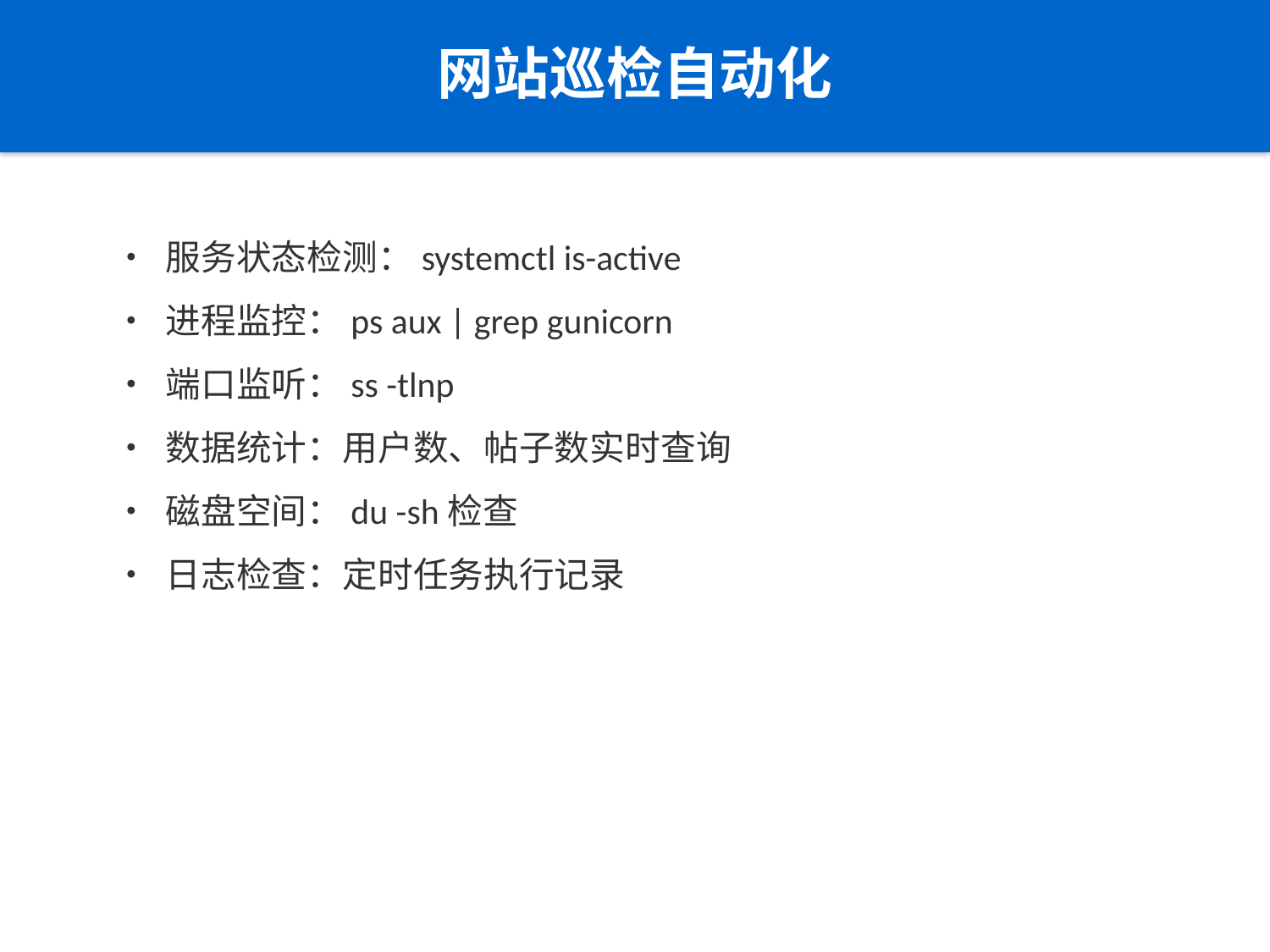

网站巡检自动化
• 服务状态检测：systemctl is-active
• 进程监控：ps aux | grep gunicorn
• 端口监听：ss -tlnp
• 数据统计：用户数、帖子数实时查询
• 磁盘空间：du -sh检查
• 日志检查：定时任务执行记录